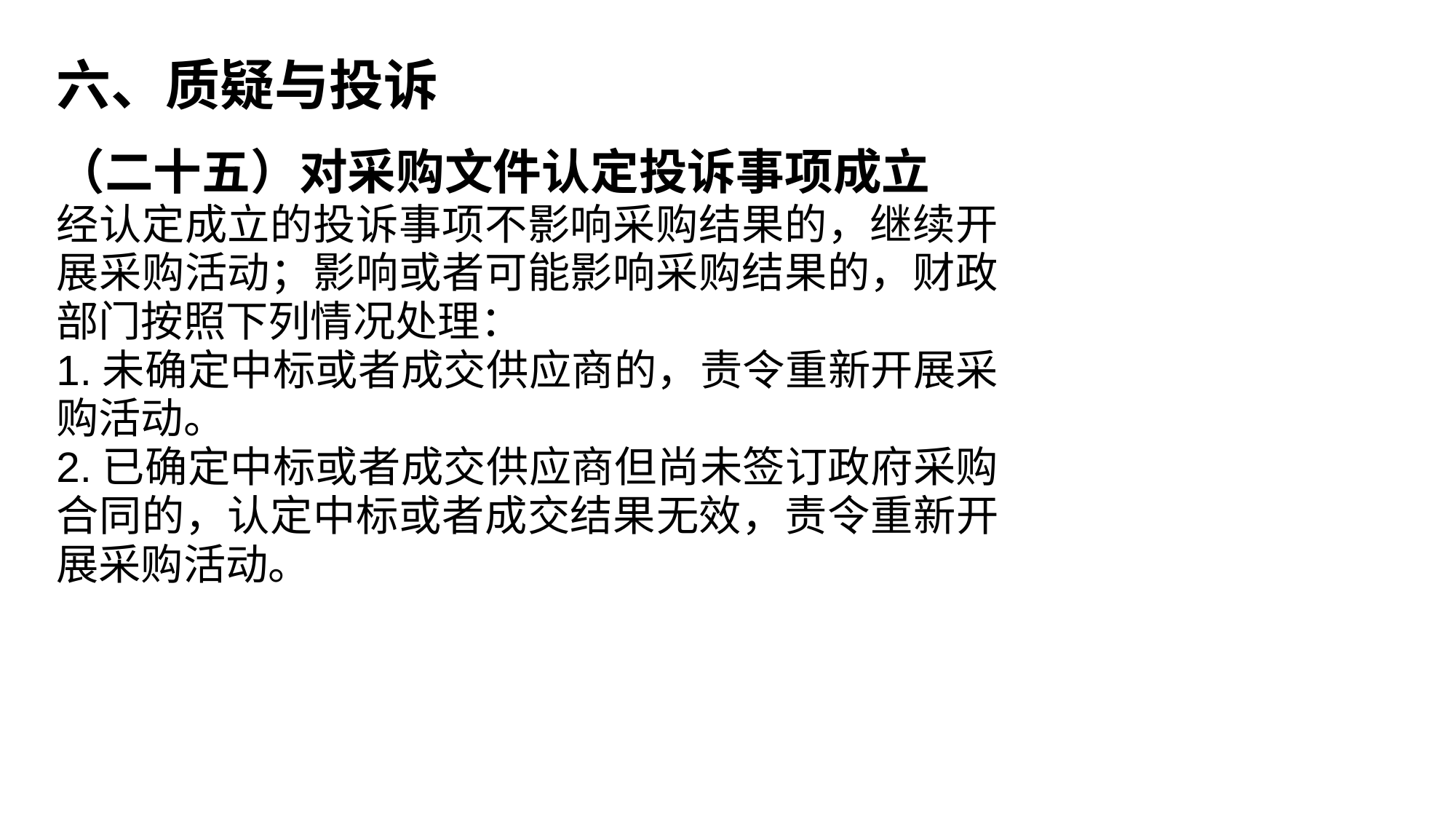

六、质疑与投诉

（二十五）对采购文件认定投诉事项成立
经认定成立的投诉事项不影响采购结果的，继续开展采购活动；影响或者可能影响采购结果的，财政部门按照下列情况处理：
1.未确定中标或者成交供应商的，责令重新开展采购活动。
2.已确定中标或者成交供应商但尚未签订政府采购合同的，认定中标或者成交结果无效，责令重新开展采购活动。